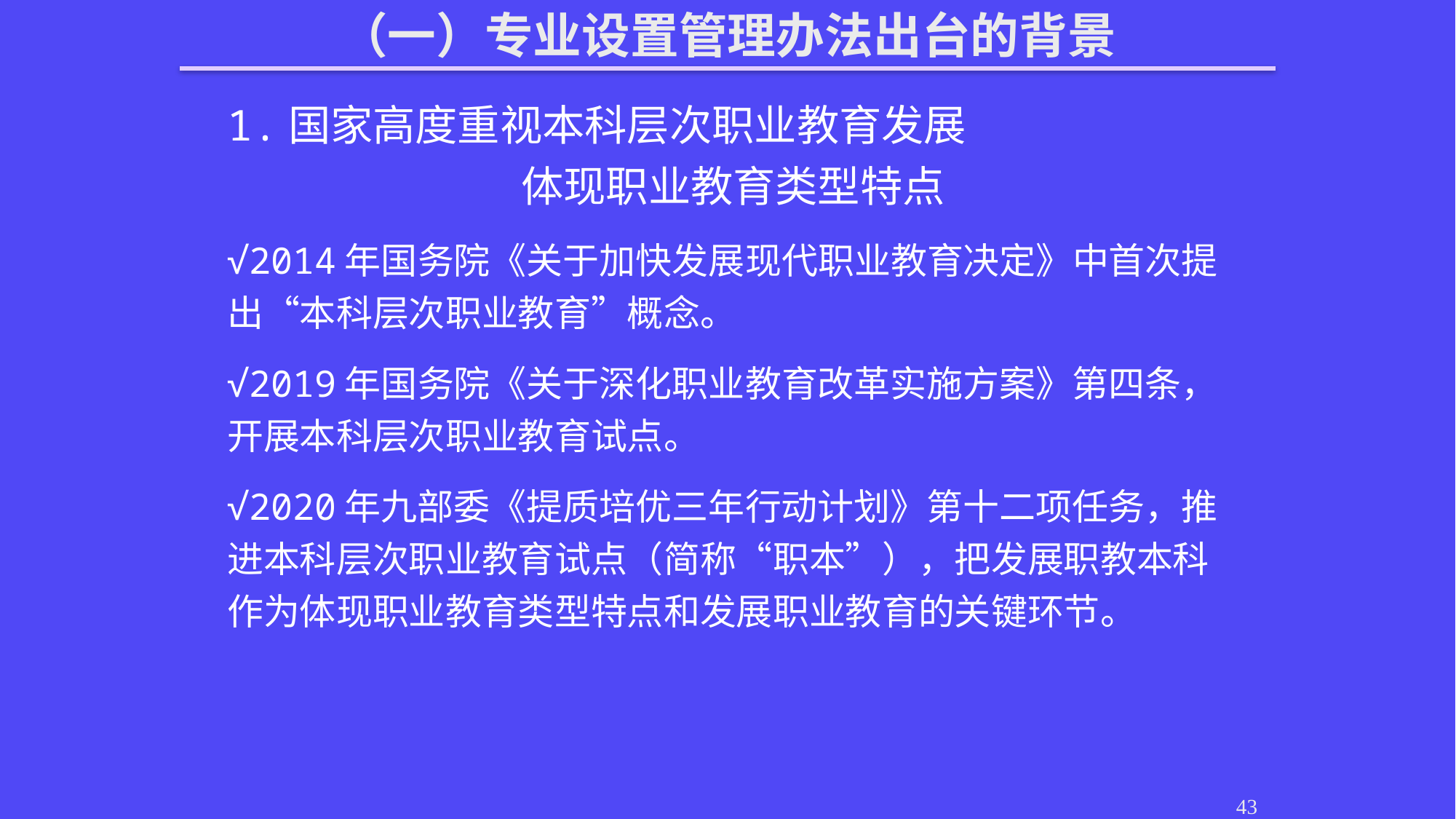

（一）专业设置管理办法出台的背景
1.国家高度重视本科层次职业教育发展
体现职业教育类型特点
√2014年国务院《关于加快发展现代职业教育决定》中首次提出“本科层次职业教育”概念。
√2019年国务院《关于深化职业教育改革实施方案》第四条，开展本科层次职业教育试点。
√2020年九部委《提质培优三年行动计划》第十二项任务，推进本科层次职业教育试点（简称“职本”），把发展职教本科作为体现职业教育类型特点和发展职业教育的关键环节。

43